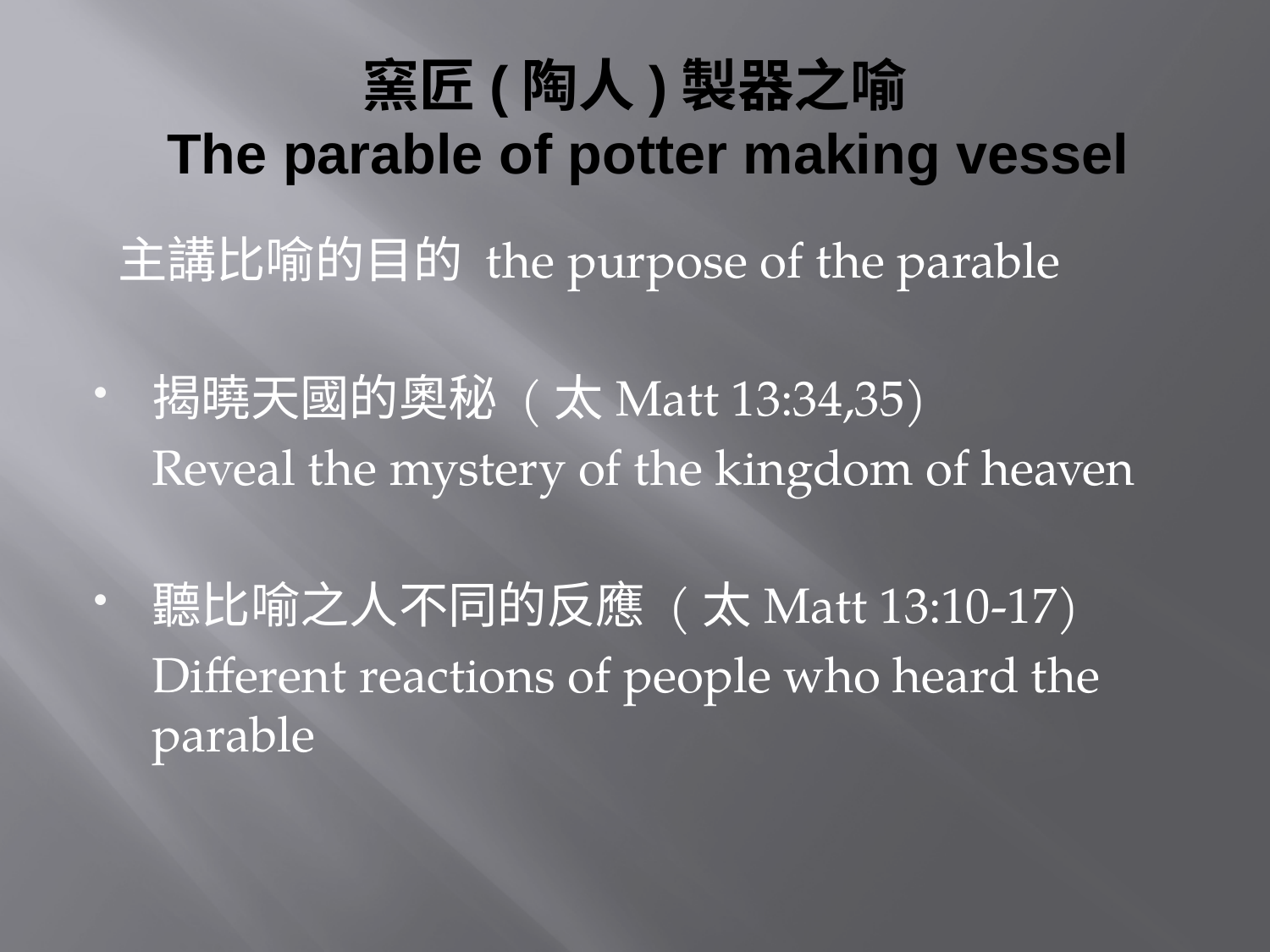

# 窯匠(陶人)製器之喻 The parable of potter making vessel
 主講比喻的目的 the purpose of the parable

揭曉天國的奧秘 (太Matt 13:34,35)
	Reveal the mystery of the kingdom of heaven

聽比喻之人不同的反應 (太Matt 13:10-17)
	Different reactions of people who heard the parable